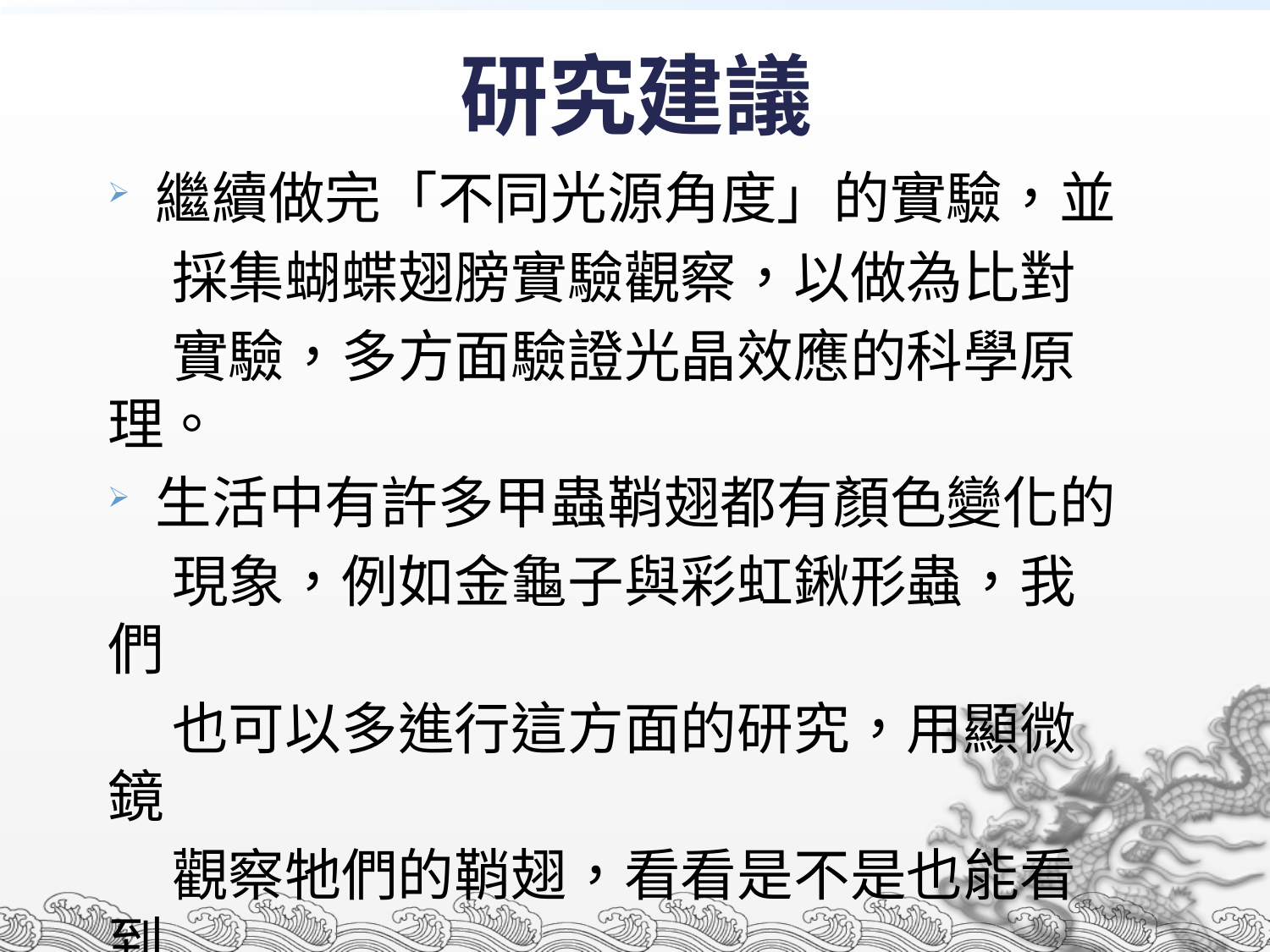

# 研究建議
繼續做完「不同光源角度」的實驗，並
    採集蝴蝶翅膀實驗觀察，以做為比對
    實驗，多方面驗證光晶效應的科學原理。
生活中有許多甲蟲鞘翅都有顏色變化的
    現象，例如金龜子與彩虹鍬形蟲，我們
    也可以多進行這方面的研究，用顯微鏡
    觀察牠們的鞘翅，看看是不是也能看到
    牠們鞘翅上的斑紋構造。